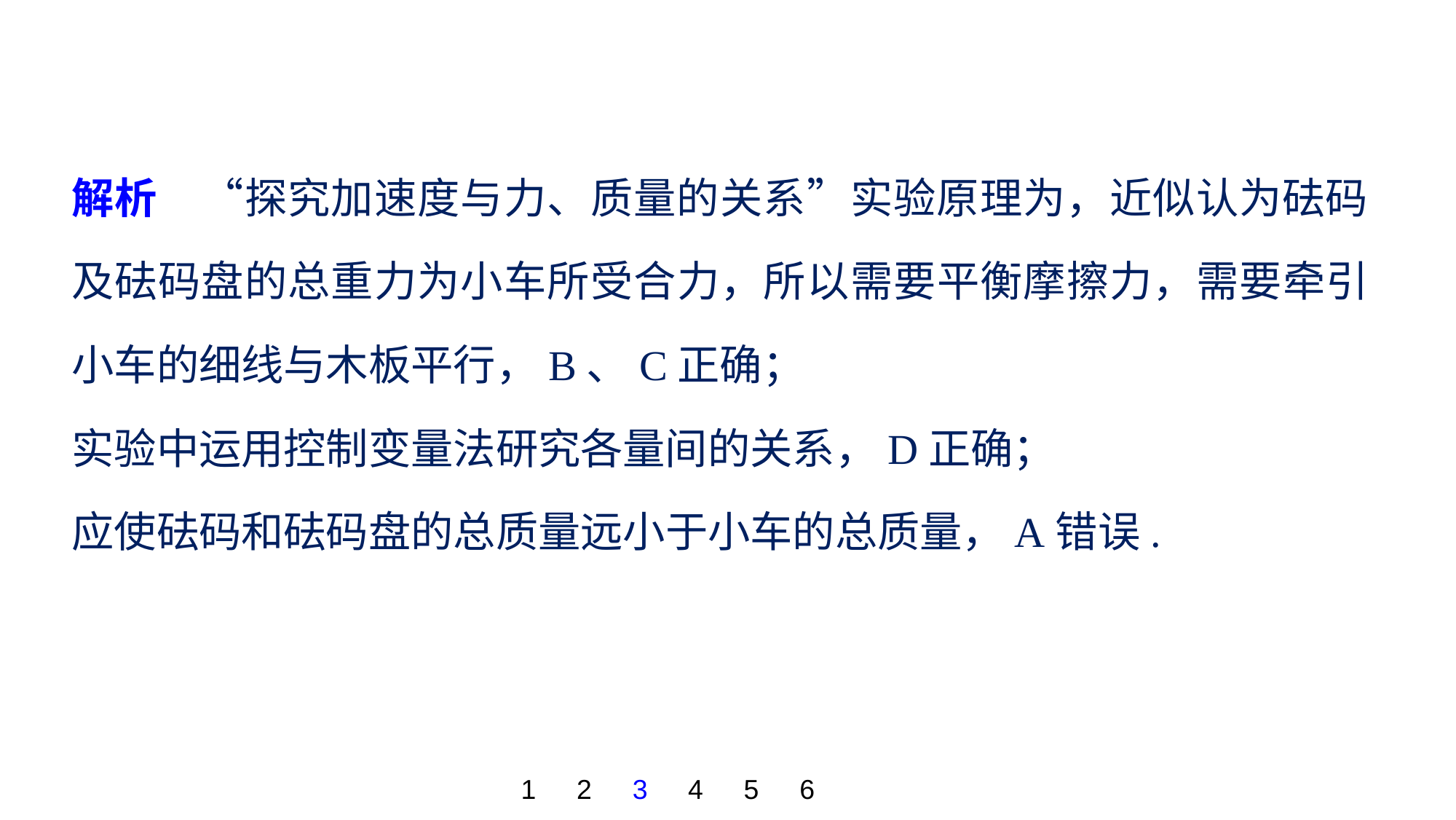

解析　“探究加速度与力、质量的关系”实验原理为，近似认为砝码及砝码盘的总重力为小车所受合力，所以需要平衡摩擦力，需要牵引小车的细线与木板平行，B、C正确；
实验中运用控制变量法研究各量间的关系，D正确；
应使砝码和砝码盘的总质量远小于小车的总质量，A错误.
1
2
3
4
5
6